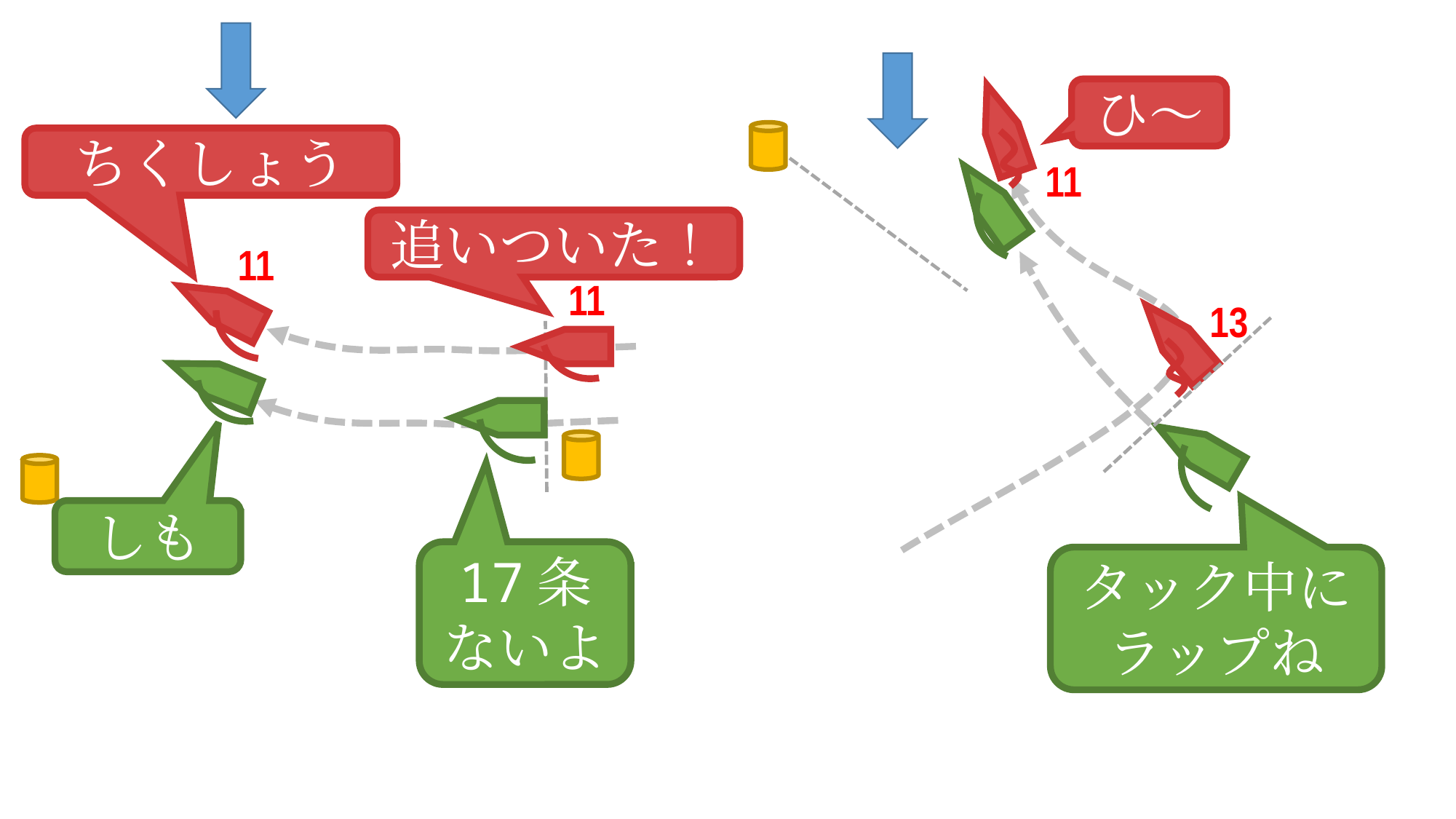

ひ～

ちくしょう

11

追いついた！

11

11

13

しも
17条
ないよ
タック中に
ラップね